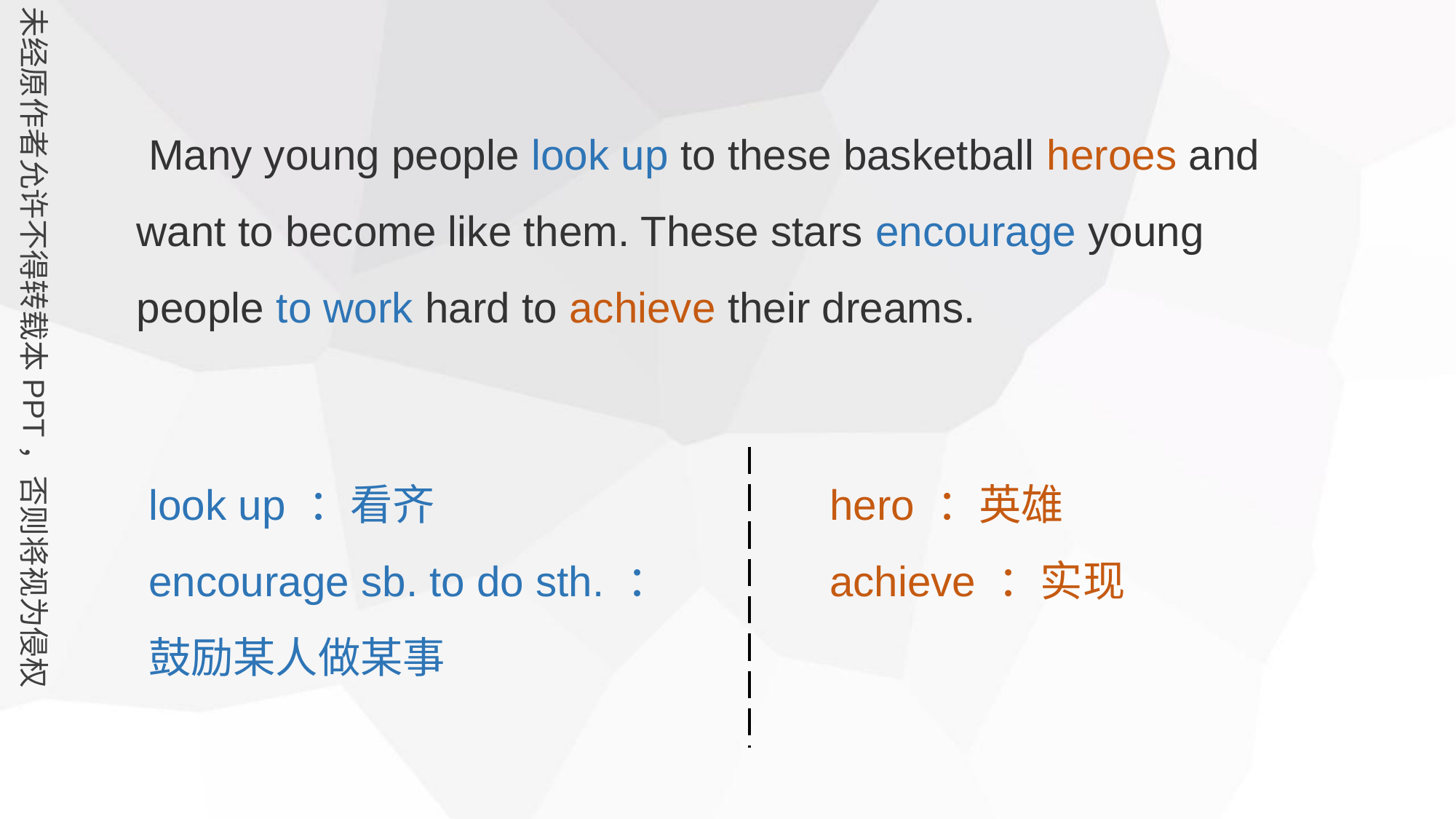

Many young people look up to these basketball heroes and want to become like them. These stars encourage young people to work hard to achieve their dreams.
look up ：看齐
encourage sb. to do sth. ：
鼓励某人做某事
hero ：英雄
achieve ：实现